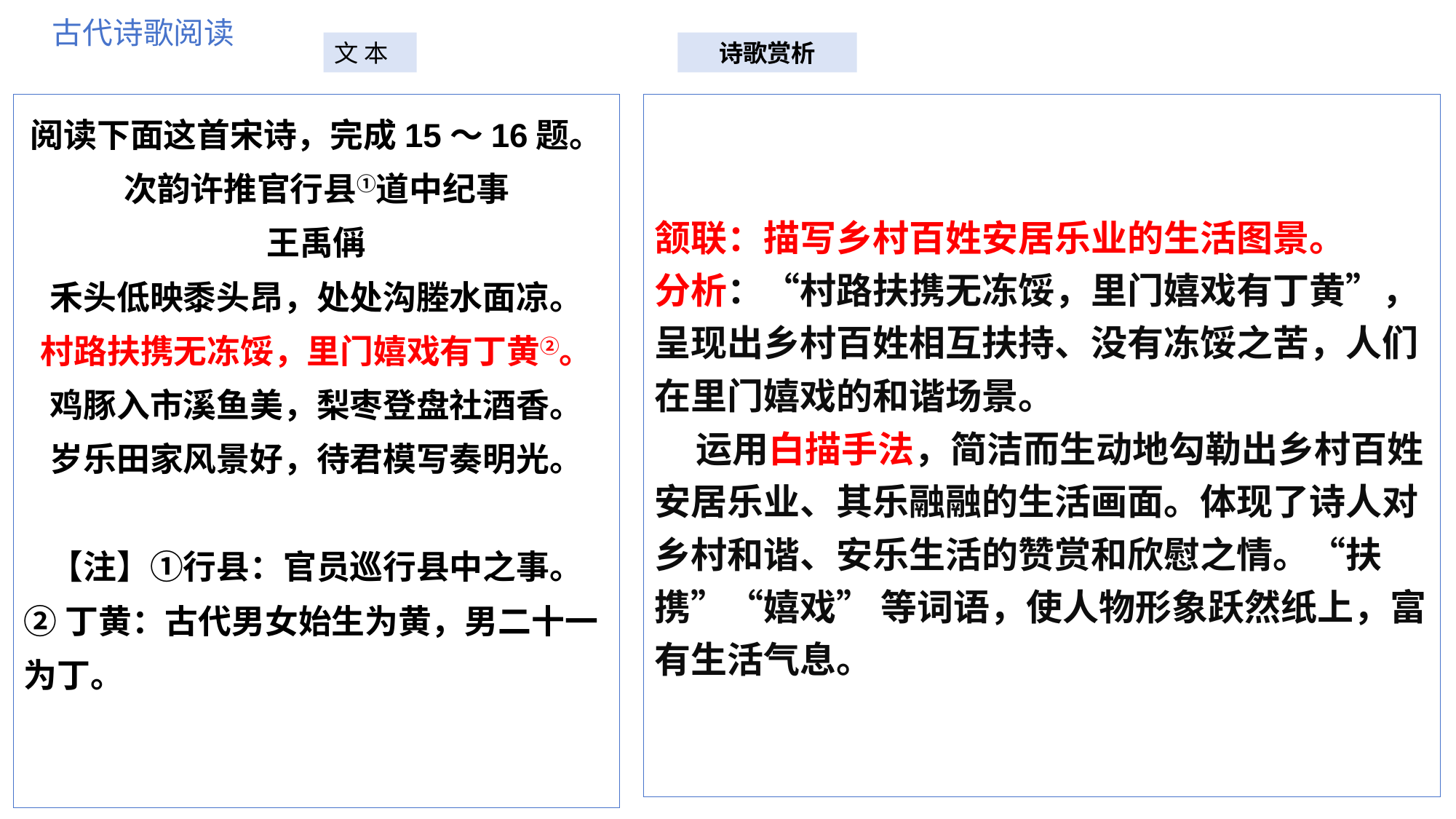

古代诗歌阅读
文 本
诗歌赏析
阅读下面这首宋诗，完成15～16题。
次韵许推官行县①道中纪事
王禹偁
禾头低映黍头昂，处处沟塍水面凉。
村路扶携无冻馁，里门嬉戏有丁黄②。
鸡豚入市溪鱼美，梨枣登盘社酒香。
岁乐田家风景好，待君模写奏明光。

【注】①行县：官员巡行县中之事。
②丁黄：古代男女始生为黄，男二十一为丁。

颔联：描写乡村百姓安居乐业的生活图景。
分析：“村路扶携无冻馁，里门嬉戏有丁黄”，呈现出乡村百姓相互扶持、没有冻馁之苦，人们在里门嬉戏的和谐场景。
    运用白描手法，简洁而生动地勾勒出乡村百姓安居乐业、其乐融融的生活画面。体现了诗人对乡村和谐、安乐生活的赞赏和欣慰之情。“扶携”“嬉戏” 等词语，使人物形象跃然纸上，富有生活气息。